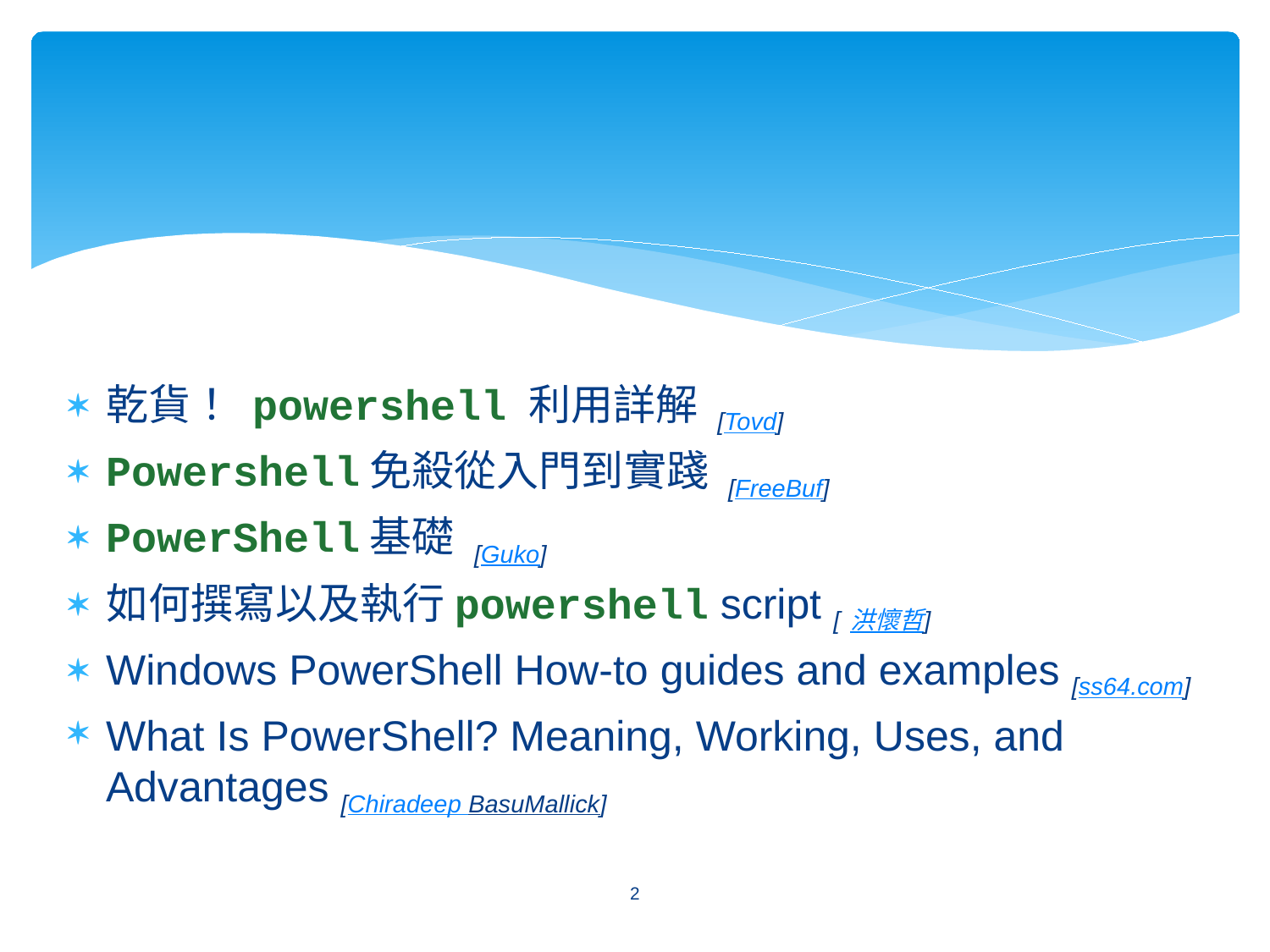

#
乾貨！ powershell 利用詳解 [Tovd]
Powershell免殺從入門到實踐 [FreeBuf]
PowerShell基礎 [Guko]
如何撰寫以及執行powershell script [洪懷哲]
Windows PowerShell How-to guides and examples [ss64.com]
What Is PowerShell? Meaning, Working, Uses, and Advantages [Chiradeep BasuMallick]

2